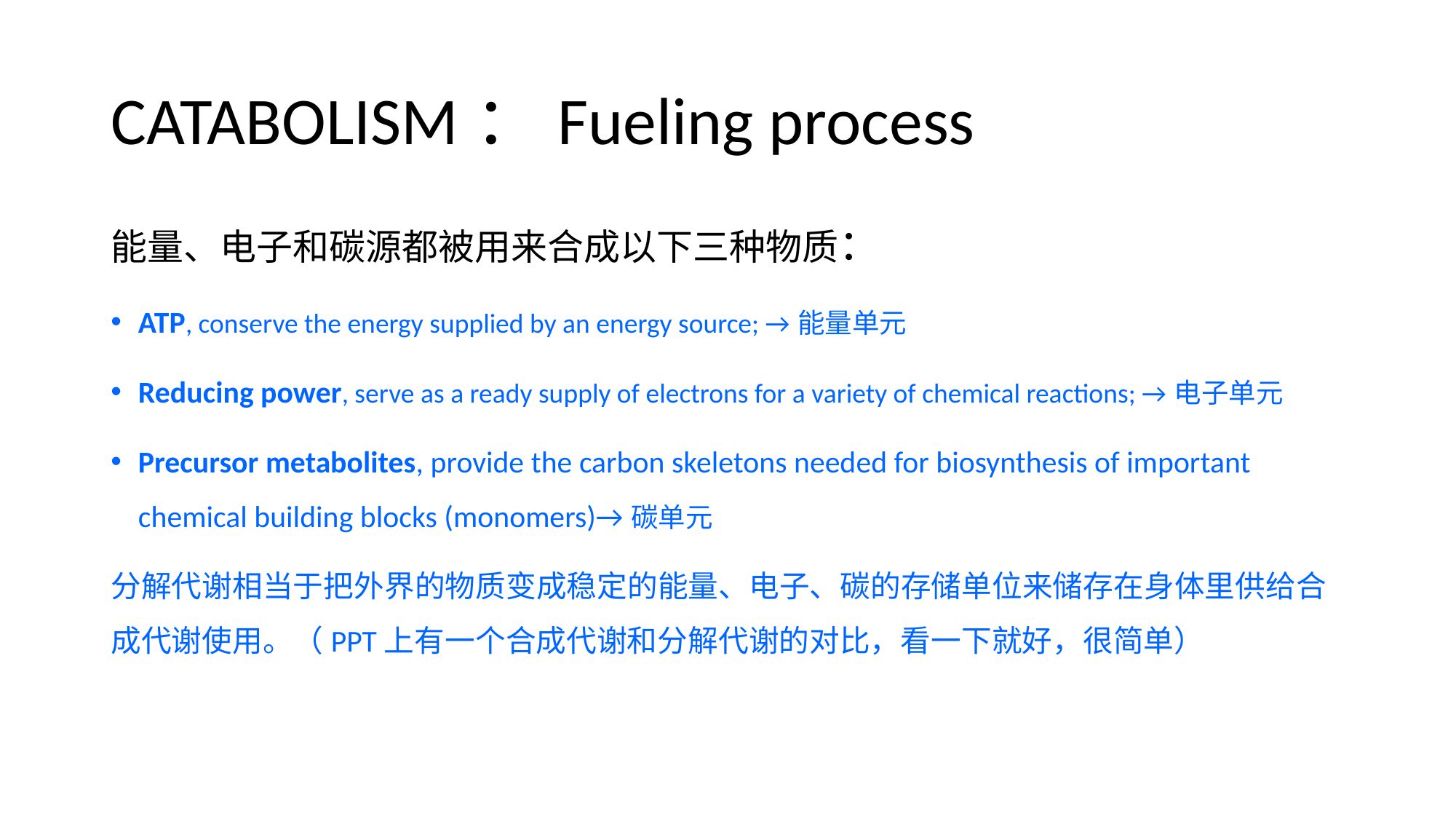

# CATABOLISM：Fueling process
能量、电子和碳源都被用来合成以下三种物质：
ATP, conserve the energy supplied by an energy source; →能量单元
Reducing power, serve as a ready supply of electrons for a variety of chemical reactions; →电子单元
Precursor metabolites, provide the carbon skeletons needed for biosynthesis of important chemical building blocks (monomers)→碳单元
分解代谢相当于把外界的物质变成稳定的能量、电子、碳的存储单位来储存在身体里供给合成代谢使用。（PPT上有一个合成代谢和分解代谢的对比，看一下就好，很简单）